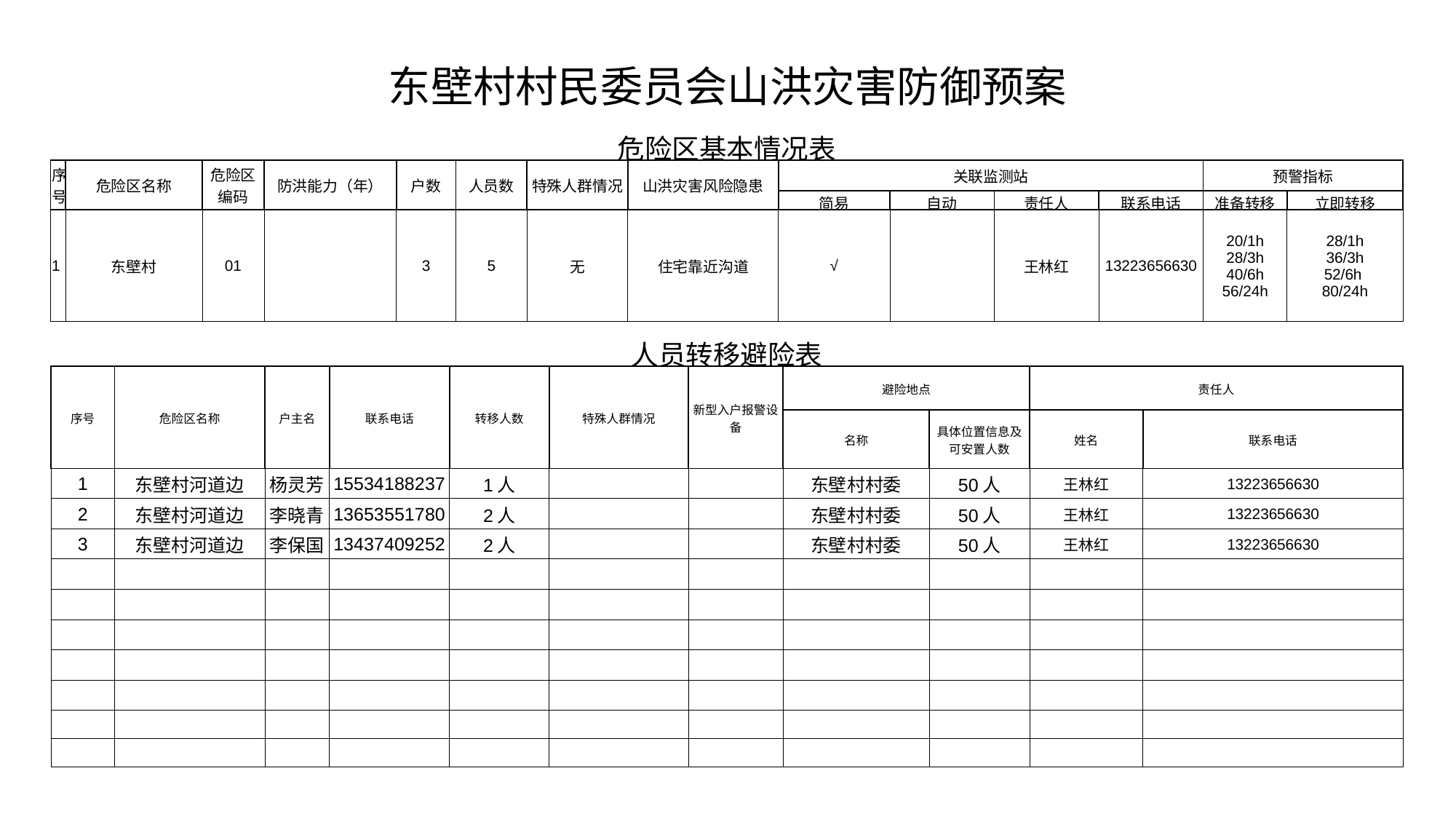

东壁村村民委员会山洪灾害防御预案

| 危险区基本情况表 |  |  |  |  |  |  |  |  |  |  |  |  |  |
| --- | --- | --- | --- | --- | --- | --- | --- | --- | --- | --- | --- | --- | --- |
| 序号 | 危险区名称 | 危险区编码 | 防洪能力（年） | 户数 | 人员数 | 特殊人群情况 | 山洪灾害风险隐患 | 关联监测站 |  |  |  | 预警指标 |  |
|  |  |  |  |  |  |  |  | 简易 | 自动 | 责任人 | 联系电话 | 准备转移 | 立即转移 |
| 1 | 东壁村 | 01 |  | 3 | 5 | 无 | 住宅靠近沟道 | √ |  | 王林红 | 13223656630 | 20/1h 28/3h 40/6h 56/24h | 28/1h 36/3h 52/6h 80/24h |
| 人员转移避险表 |  |  |  |  |  |  |  |  |  |  |
| --- | --- | --- | --- | --- | --- | --- | --- | --- | --- | --- |
| 序号 | 危险区名称 | 户主名 | 联系电话 | 转移人数 | 特殊人群情况 | 新型入户报警设备 | 避险地点 |  | 责任人 |  |
|  |  |  |  |  |  |  | 名称 | 具体位置信息及 可安置人数 | 姓名 | 联系电话 |
| 1 | 东壁村河道边 | 杨灵芳 | 15534188237 | 1人 |  |  | 东壁村村委 | 50人 | 王林红 | 13223656630 |
| 2 | 东壁村河道边 | 李晓青 | 13653551780 | 2人 |  |  | 东壁村村委 | 50人 | 王林红 | 13223656630 |
| 3 | 东壁村河道边 | 李保国 | 13437409252 | 2人 |  |  | 东壁村村委 | 50人 | 王林红 | 13223656630 |
|  |  |  |  |  |  |  |  |  |  |  |
|  |  |  |  |  |  |  |  |  |  |  |
|  |  |  |  |  |  |  |  |  |  |  |
|  |  |  |  |  |  |  |  |  |  |  |
|  |  |  |  |  |  |  |  |  |  |  |
|  |  |  |  |  |  |  |  |  |  |  |
|  |  |  |  |  |  |  |  |  |  |  |